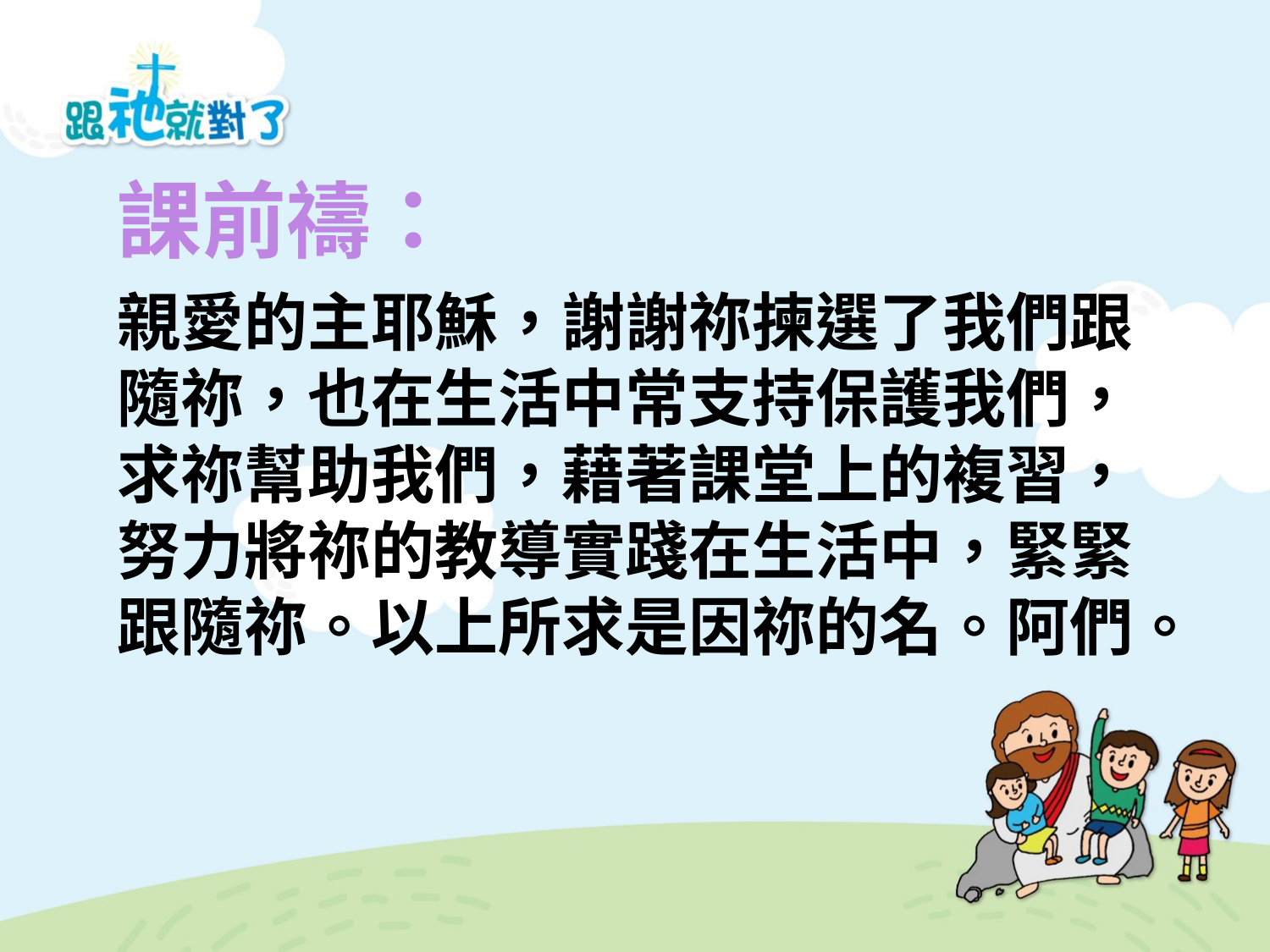

課前禱：
親愛的主耶穌，謝謝祢揀選了我們跟隨祢，也在生活中常支持保護我們，求祢幫助我們，藉著課堂上的複習，努力將祢的教導實踐在生活中，緊緊跟隨祢。以上所求是因祢的名。阿們。